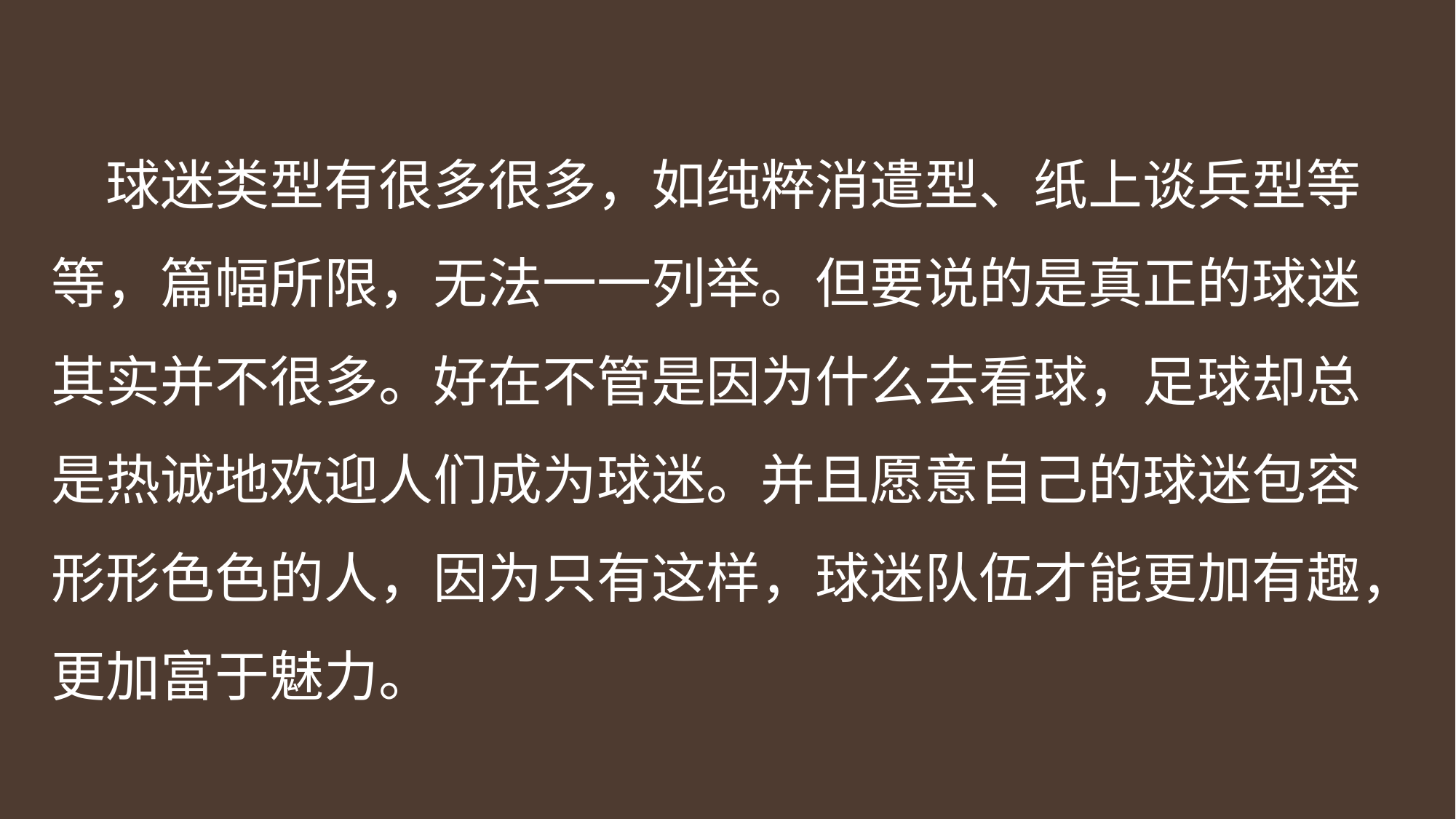

球迷类型有很多很多，如纯粹消遣型、纸上谈兵型等等，篇幅所限，无法一一列举。但要说的是真正的球迷其实并不很多。好在不管是因为什么去看球，足球却总是热诚地欢迎人们成为球迷。并且愿意自己的球迷包容形形色色的人，因为只有这样，球迷队伍才能更加有趣，更加富于魅力。